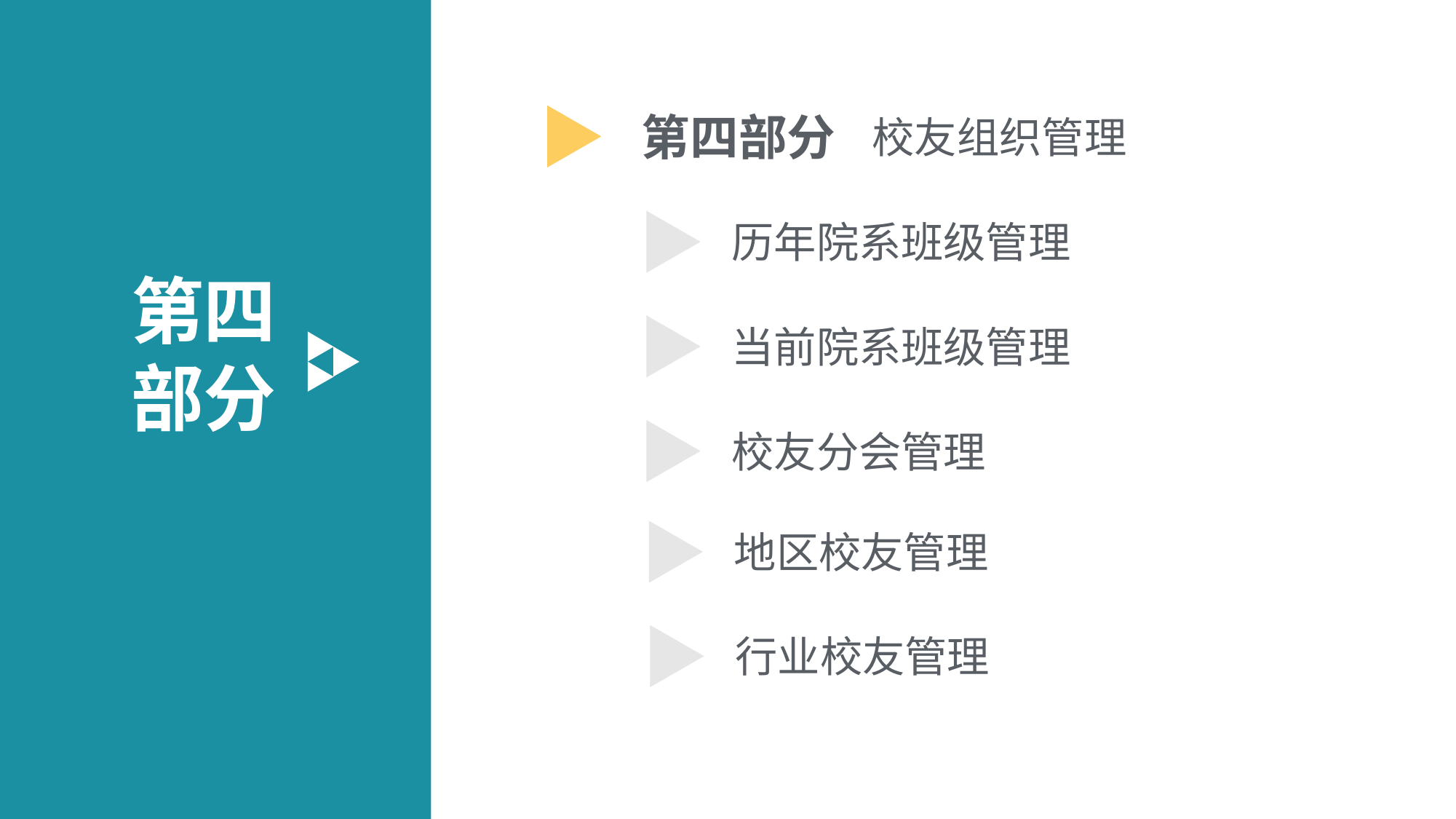

第四部分
校友组织管理

历年院系班级管理

第四部分
当前院系班级管理

校友分会管理

地区校友管理

行业校友管理